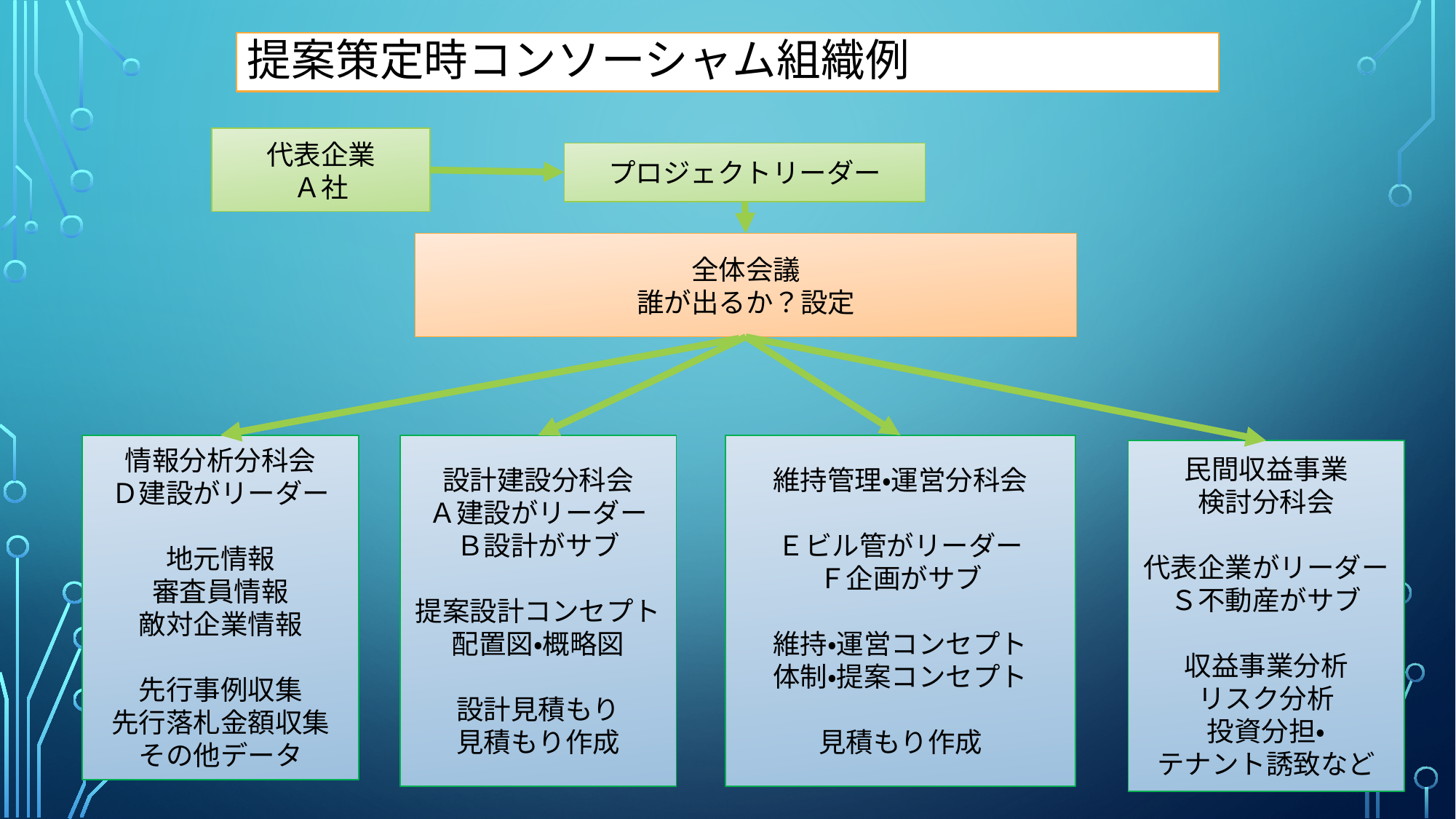

# 提案策定時コンソーシャム組織例
代表企業
Ａ社
プロジェクトリーダー
全体会議
誰が出るか？設定
情報分析分科会
Ｄ建設がリーダー

地元情報
審査員情報
敵対企業情報

先行事例収集
先行落札金額収集
その他データ
設計建設分科会
Ａ建設がリーダー
Ｂ設計がサブ

提案設計コンセプト
配置図・概略図

設計見積もり
見積もり作成
維持管理・運営分科会

Ｅビル管がリーダー
Ｆ企画がサブ

維持・運営コンセプト
体制・提案コンセプト

見積もり作成
民間収益事業
検討分科会

代表企業がリーダー
Ｓ不動産がサブ

収益事業分析
リスク分析
投資分担・
テナント誘致など